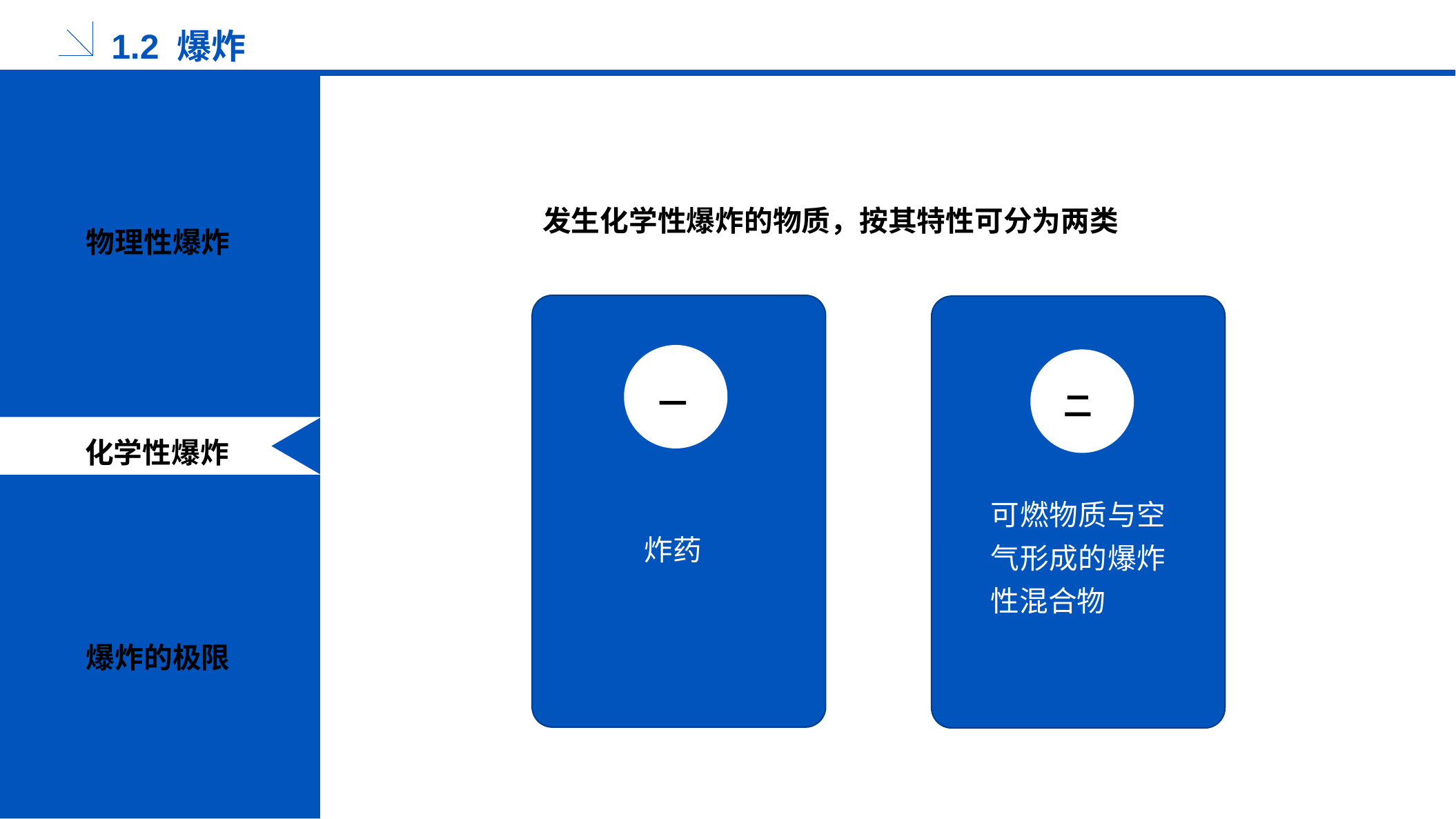

1.2 爆炸

发生化学性爆炸的物质，按其特性可分为两类
物理性爆炸

一
二
化学性爆炸
可燃物质与空气形成的爆炸性混合物
炸药
爆炸的极限